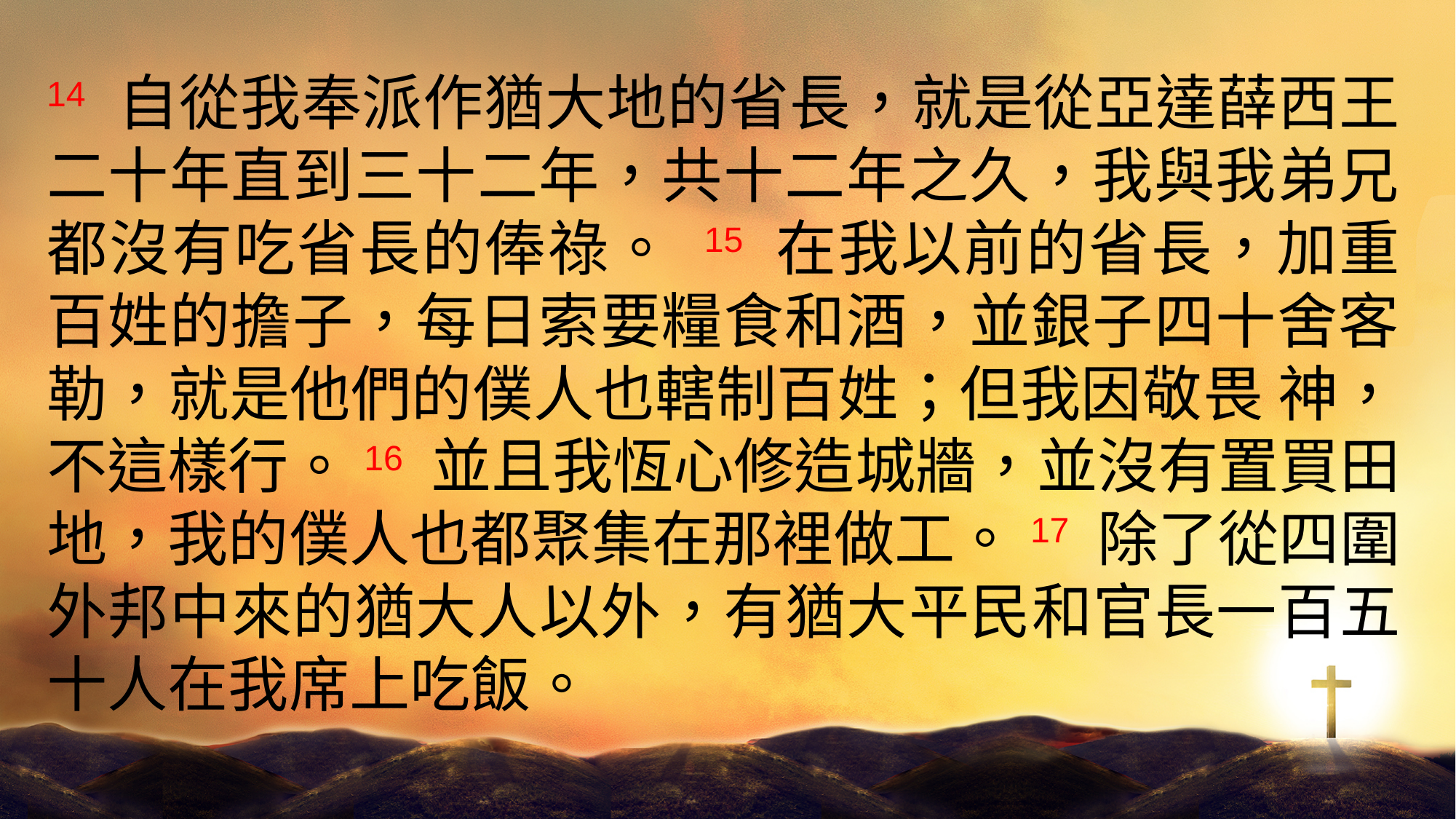

14 自從我奉派作猶大地的省長，就是從亞達薛西王二十年直到三十二年，共十二年之久，我與我弟兄都沒有吃省長的俸祿。 15 在我以前的省長，加重百姓的擔子，每日索要糧食和酒，並銀子四十舍客勒，就是他們的僕人也轄制百姓；但我因敬畏 神，不這樣行。16 並且我恆心修造城牆，並沒有置買田地，我的僕人也都聚集在那裡做工。17 除了從四圍外邦中來的猶大人以外，有猶大平民和官長一百五十人在我席上吃飯。